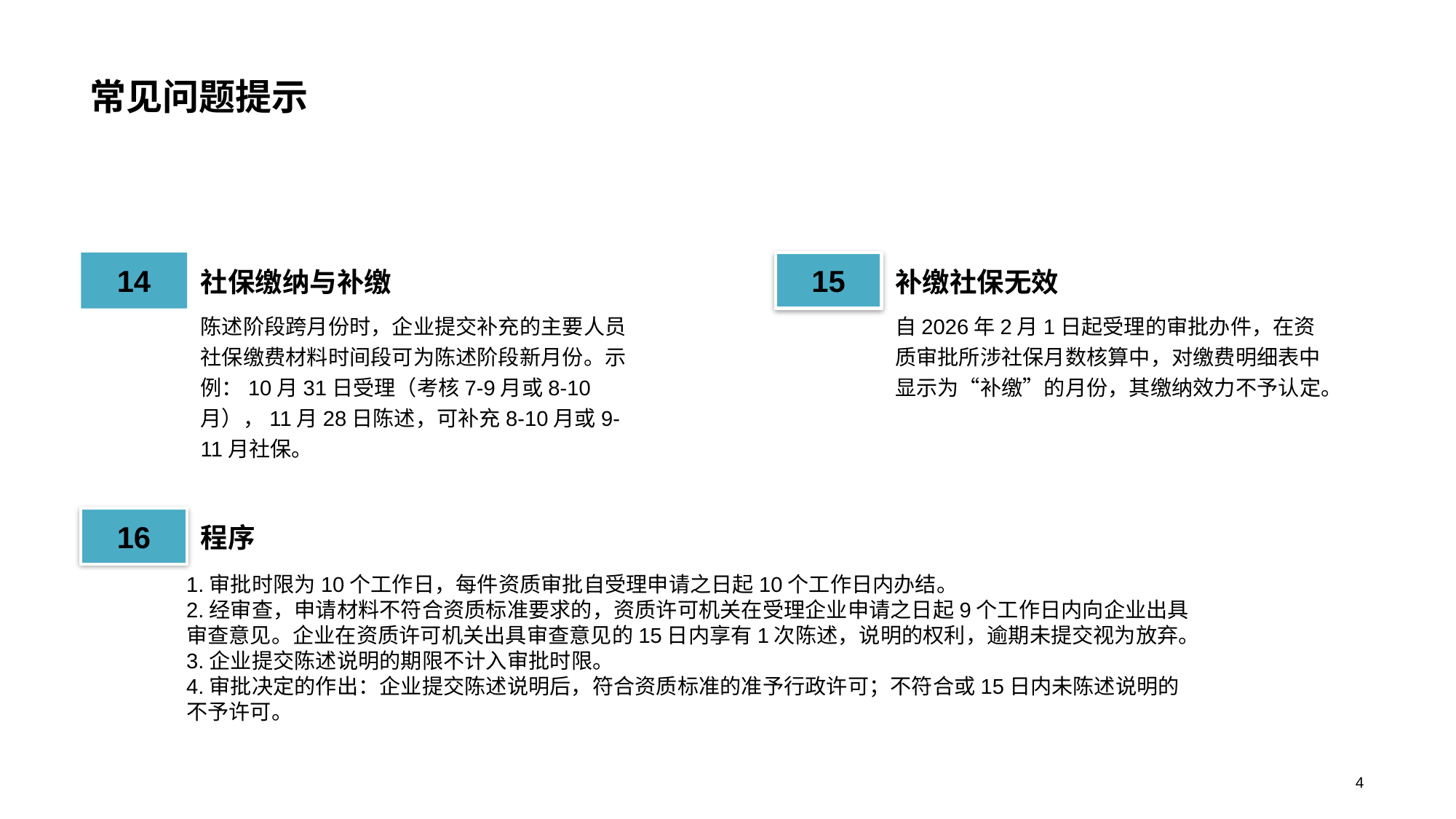

常见问题提示

社保缴纳与补缴
14
陈述阶段跨月份时，企业提交补充的主要人员社保缴费材料时间段可为陈述阶段新月份。示例：10月31日受理（考核7-9月或8-10月），11月28日陈述，可补充8-10月或9-11月社保。
补缴社保无效
15
自2026年2月1日起受理的审批办件，在资质审批所涉社保月数核算中，对缴费明细表中显示为“补缴”的月份，其缴纳效力不予认定。
程序
16

1.审批时限为10个工作日，每件资质审批自受理申请之日起10个工作日内办结。
2.经审查，申请材料不符合资质标准要求的，资质许可机关在受理企业申请之日起9个工作日内向企业出具审查意见。企业在资质许可机关出具审查意见的15日内享有1次陈述，说明的权利，逾期未提交视为放弃。
3.企业提交陈述说明的期限不计入审批时限。
4.审批决定的作出：企业提交陈述说明后，符合资质标准的准予行政许可；不符合或15日内未陈述说明的不予许可。
4